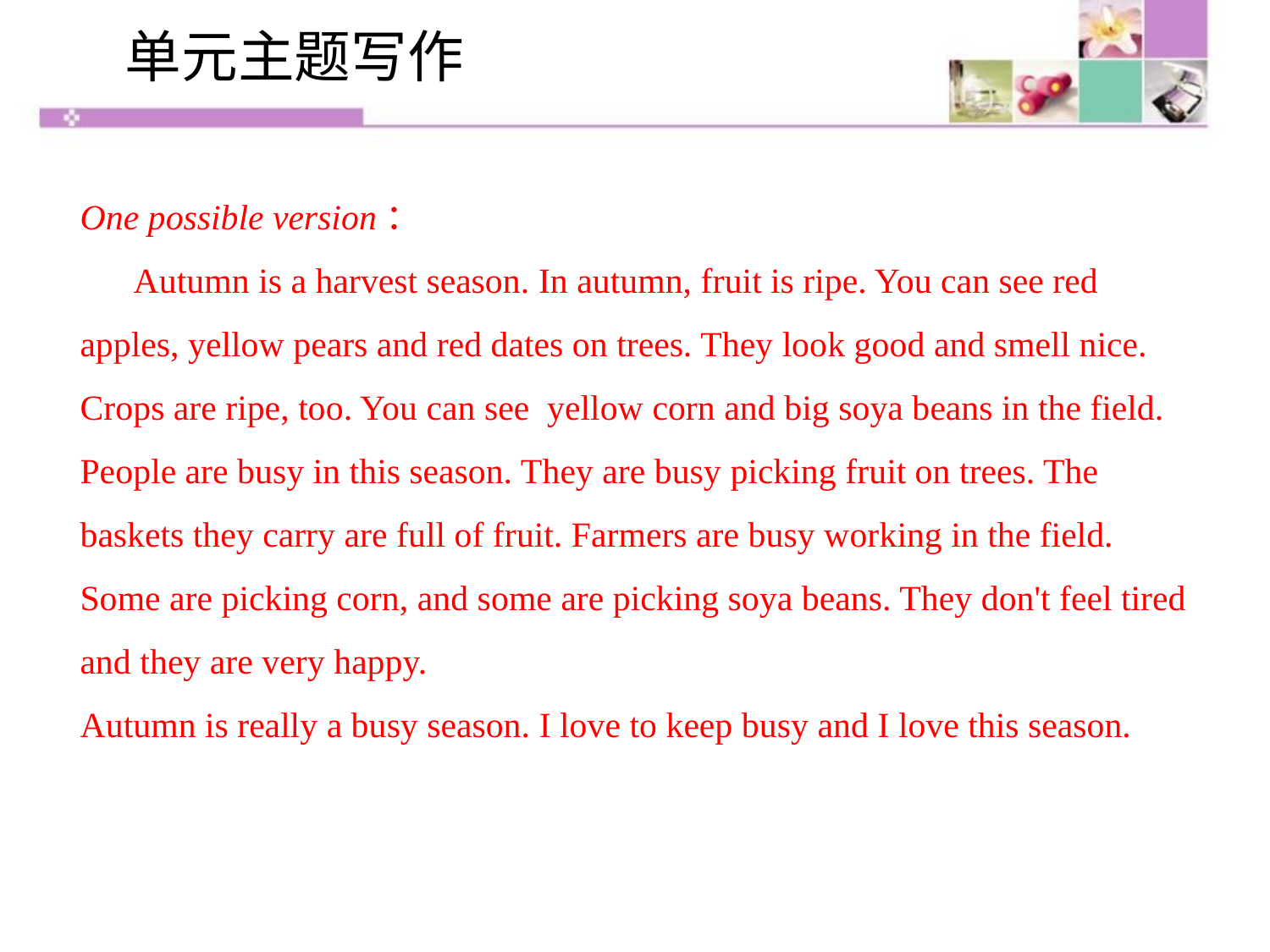

单元主题写作
One possible version：
      Autumn is a harvest season. In autumn, fruit is ripe. You can see red apples, yellow pears and red dates on trees. They look good and smell nice. Crops are ripe, too. You can see  yellow corn and big soya beans in the field.
People are busy in this season. They are busy picking fruit on trees. The baskets they carry are full of fruit. Farmers are busy working in the field. Some are picking corn, and some are picking soya beans. They don't feel tired and they are very happy.
Autumn is really a busy season. I love to keep busy and I love this season.